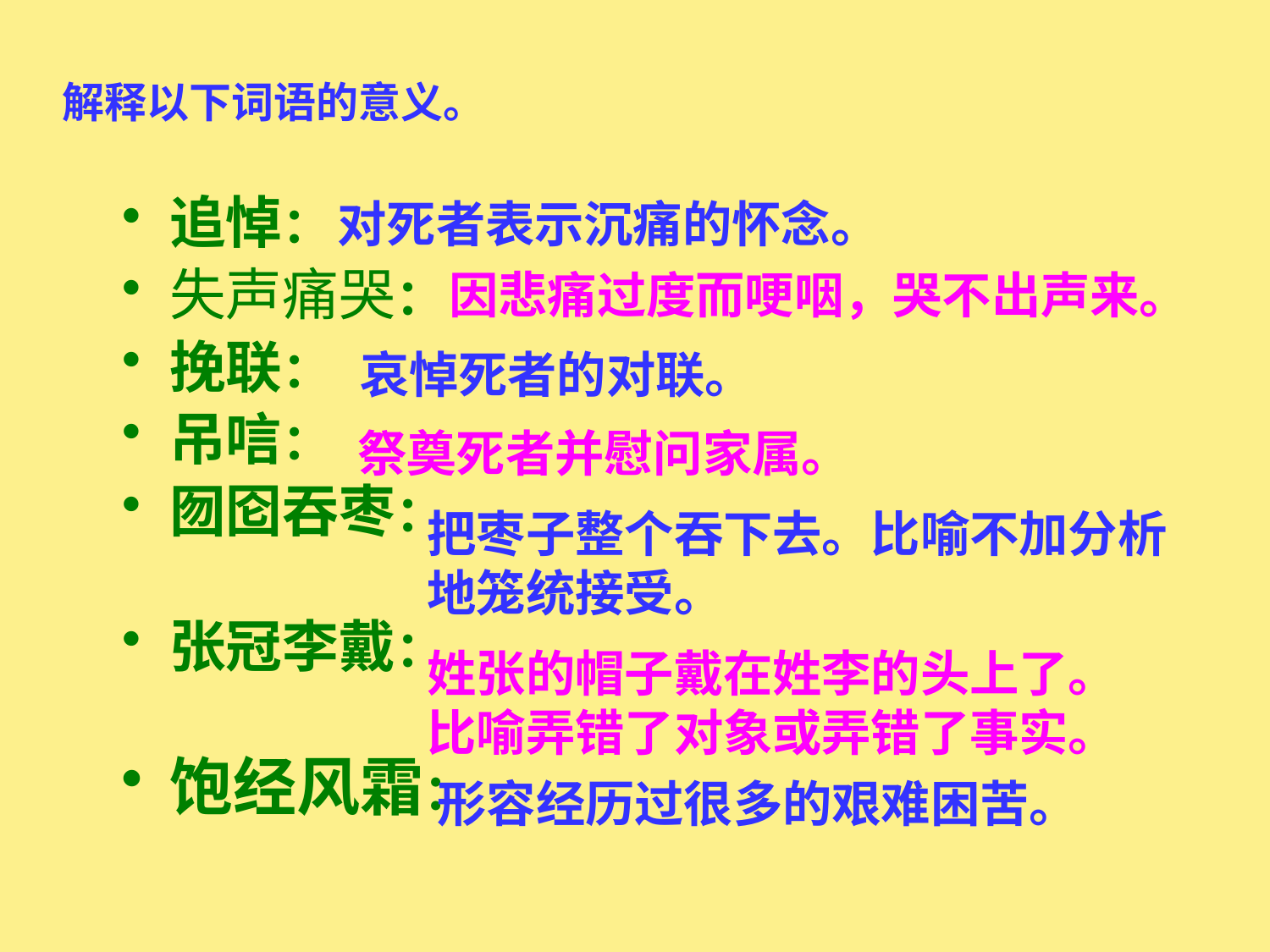

解释以下词语的意义。
对死者表示沉痛的怀念。
追悼：
失声痛哭：
挽联：
吊唁：
囫囵吞枣：

张冠李戴：

饱经风霜：
因悲痛过度而哽咽，哭不出声来。
哀悼死者的对联。
祭奠死者并慰问家属。
把枣子整个吞下去。比喻不加分析地笼统接受。
姓张的帽子戴在姓李的头上了。比喻弄错了对象或弄错了事实。
形容经历过很多的艰难困苦。